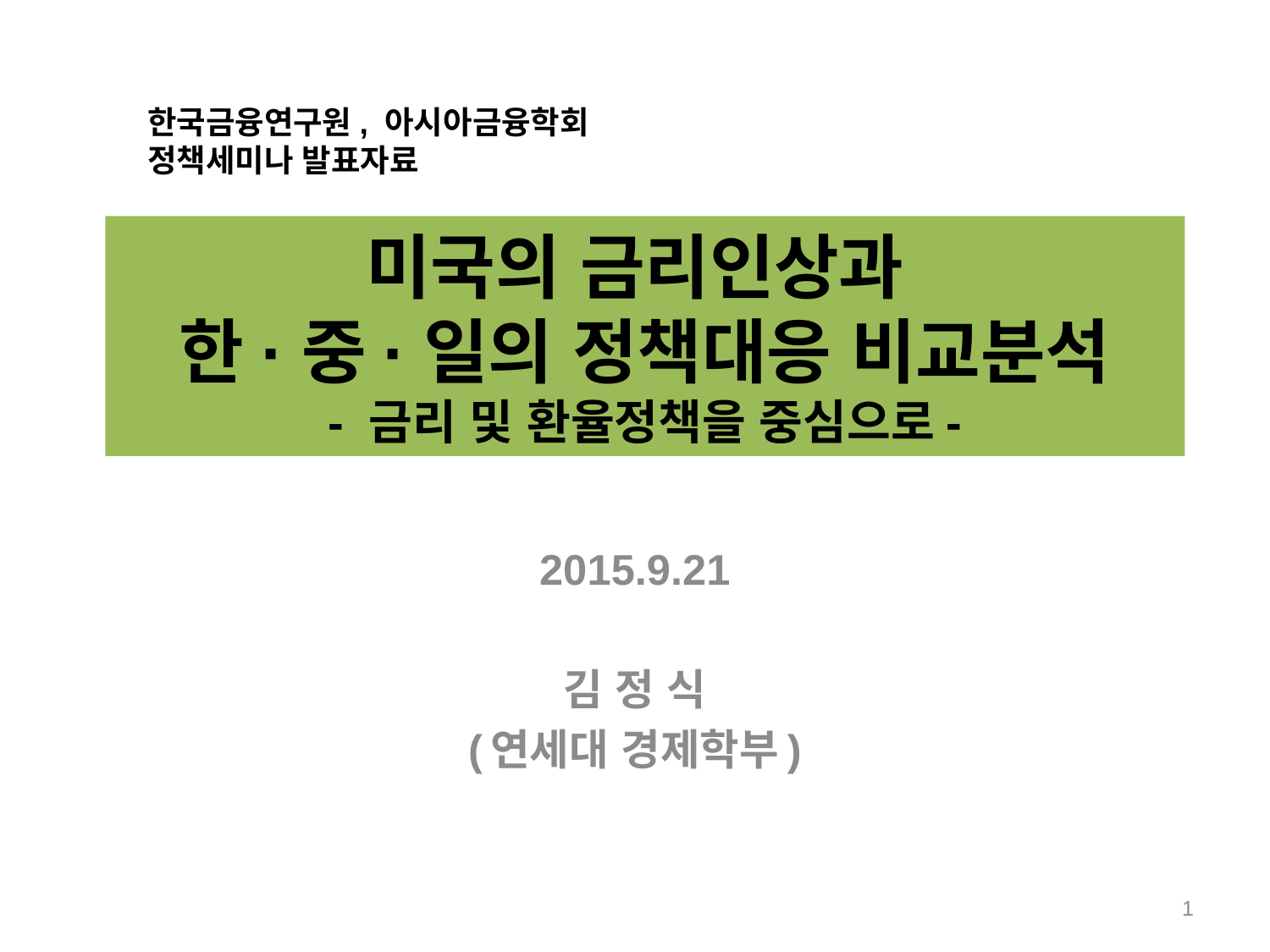

한국금융연구원, 아시아금융학회 정책세미나 발표자료
# 미국의 금리인상과 한·중·일의 정책대응 비교분석 - 금리 및 환율정책을 중심으로-
2015.9.21

김 정 식
(연세대 경제학부)
1